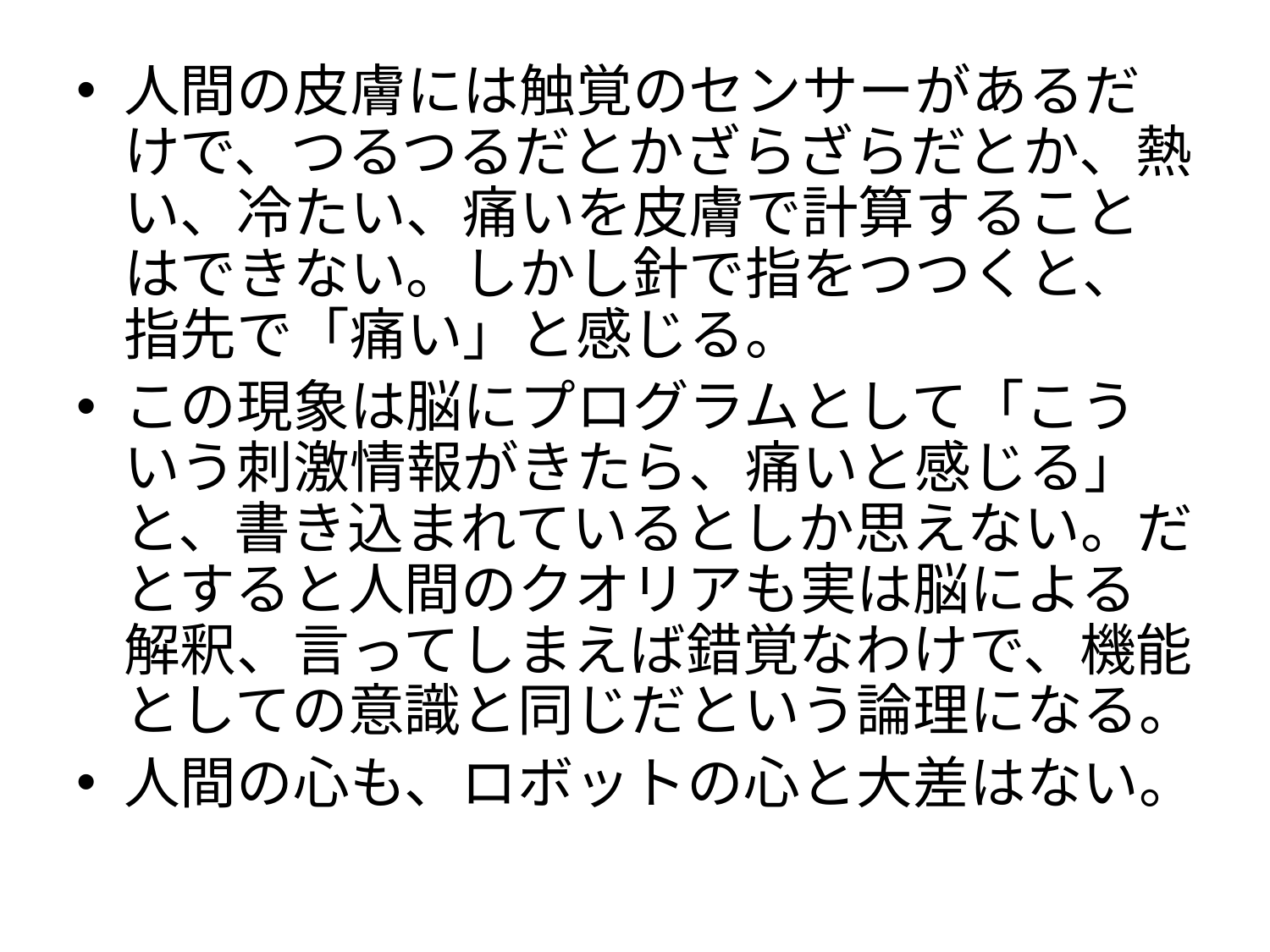

人間の皮膚には触覚のセンサーがあるだけで、つるつるだとかざらざらだとか、熱い、冷たい、痛いを皮膚で計算することはできない。しかし針で指をつつくと、指先で「痛い」と感じる。
この現象は脳にプログラムとして「こういう刺激情報がきたら、痛いと感じる」と、書き込まれているとしか思えない。だとすると人間のクオリアも実は脳による解釈、言ってしまえば錯覚なわけで、機能としての意識と同じだという論理になる。
人間の心も、ロボットの心と大差はない。